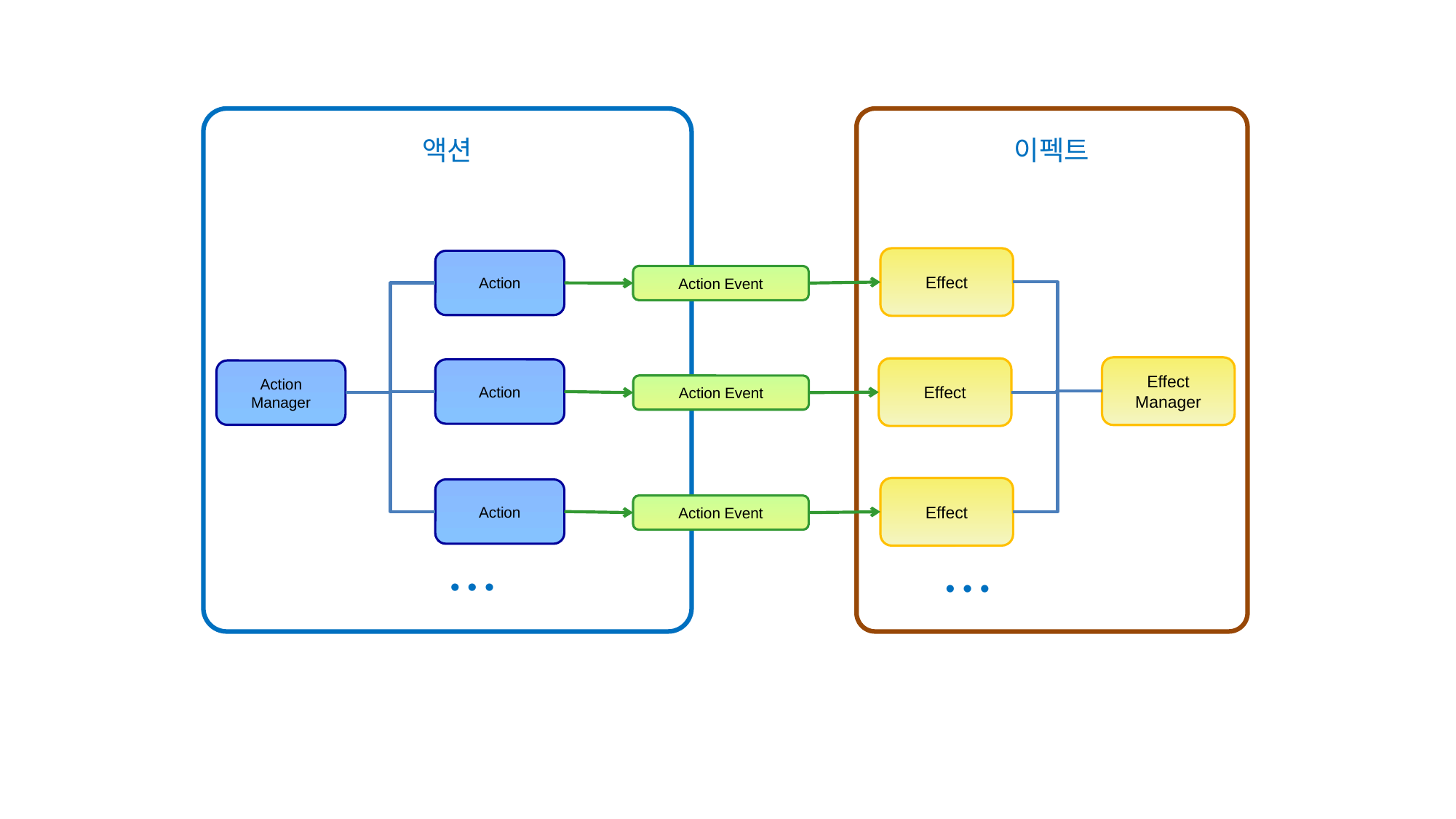

액션
이펙트
Effect
Action
Action Event
Effect Manager
Effect
Action
Action Manager
Action Event
Effect
Action
Action Event
• • •
• • •